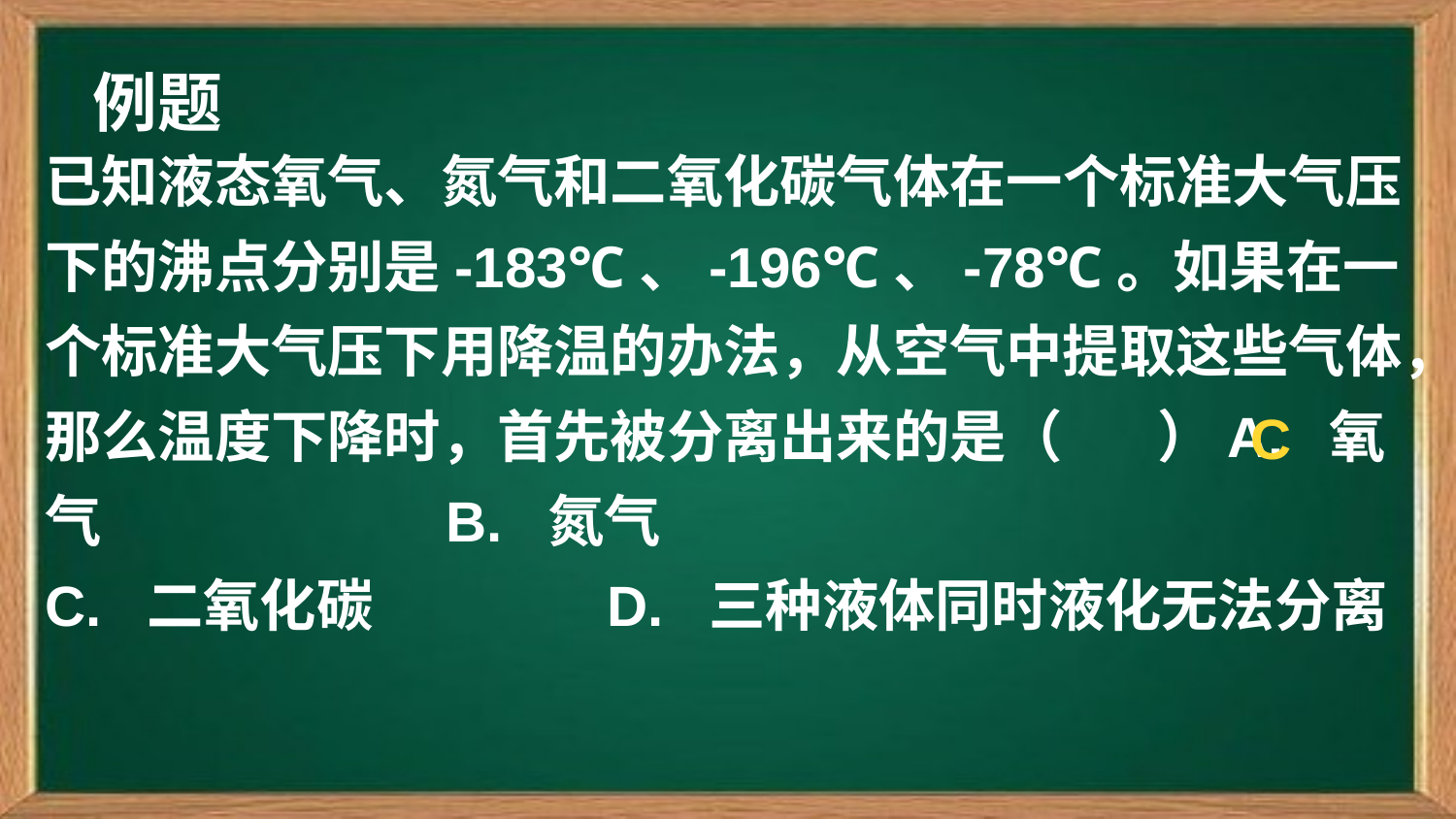

例题
已知液态氧气、氮气和二氧化碳气体在一个标准大气压下的沸点分别是-183℃、-196℃、-78℃。如果在一个标准大气压下用降温的办法，从空气中提取这些气体，那么温度下降时，首先被分离出来的是（      ）A.  氧气                     B.  氮气 
C.  二氧化碳              D.  三种液体同时液化无法分离
C